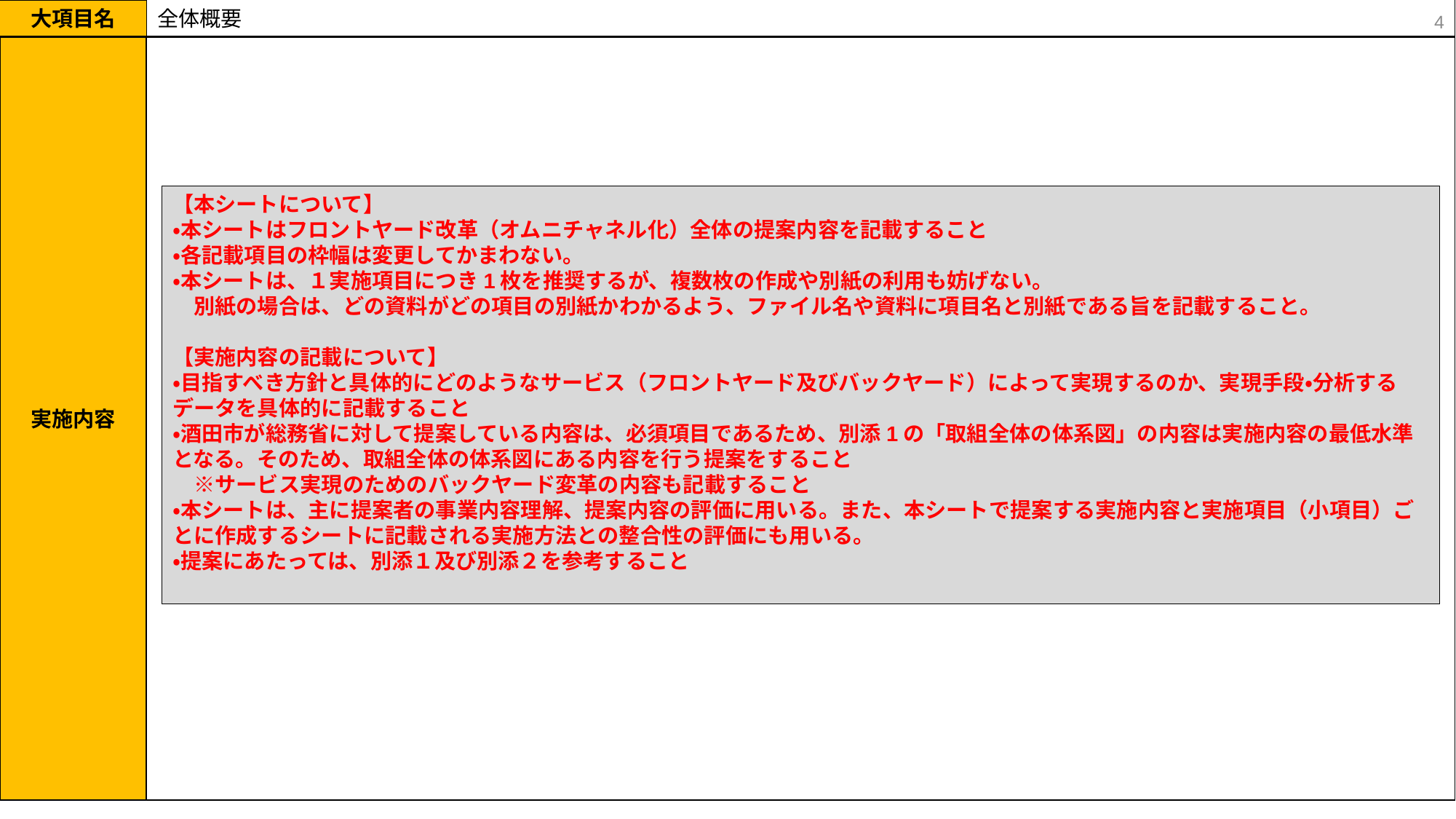

4
全体概要
大項目名
実施内容

【本シートについて】
・本シートはフロントヤード改革（オムニチャネル化）全体の提案内容を記載すること
・各記載項目の枠幅は変更してかまわない。
・本シートは、１実施項目につき1枚を推奨するが、複数枚の作成や別紙の利用も妨げない。
　別紙の場合は、どの資料がどの項目の別紙かわかるよう、ファイル名や資料に項目名と別紙である旨を記載すること。

【実施内容の記載について】
・目指すべき方針と具体的にどのようなサービス（フロントヤード及びバックヤード）によって実現するのか、実現手段・分析する
データを具体的に記載すること
・酒田市が総務省に対して提案している内容は、必須項目であるため、別添1の「取組全体の体系図」の内容は実施内容の最低水準となる。そのため、取組全体の体系図にある内容を行う提案をすること
　※サービス実現のためのバックヤード変革の内容も記載すること
・本シートは、主に提案者の事業内容理解、提案内容の評価に用いる。また、本シートで提案する実施内容と実施項目（小項目）ごとに作成するシートに記載される実施方法との整合性の評価にも用いる。
・提案にあたっては、別添１及び別添２を参考すること